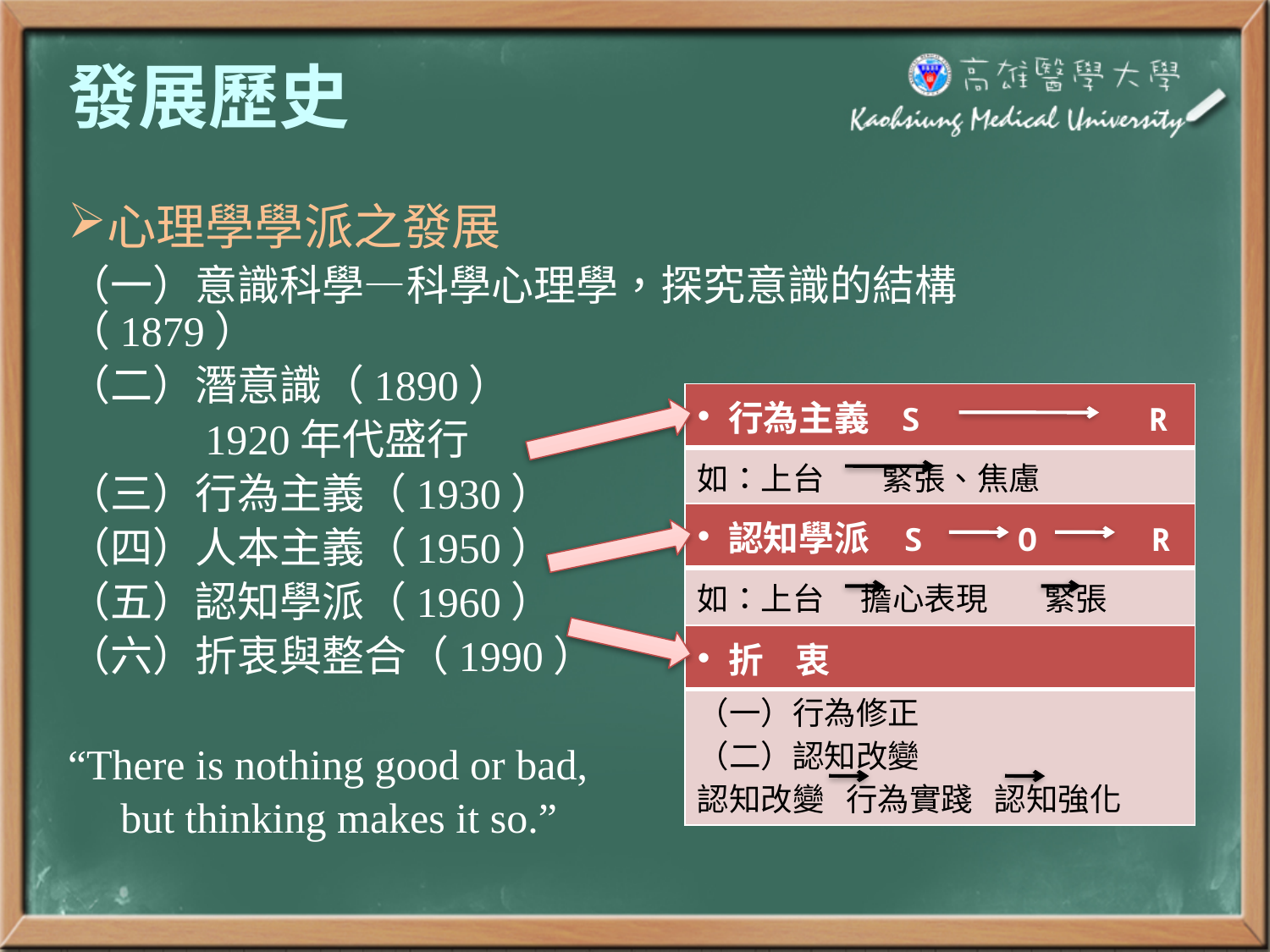

# 發展歷史
心理學學派之發展
（一）意識科學—科學心理學，探究意識的結構（1879）
（二）潛意識（1890）
             1920年代盛行
（三）行為主義（1930）
（四）人本主義（1950）
（五）認知學派（1960）
（六）折衷與整合（1990）

“There is nothing good or bad,
     but thinking makes it so.”
| 行為主義 S R |
| --- |
| 如：上台 緊張、焦慮 |

| 認知學派 S O R |
| --- |
| 如：上台 擔心表現 緊張 |

| 折 衷 |
| --- |
| （一）行為修正 （二）認知改變 認知改變 行為實踐 認知強化 |